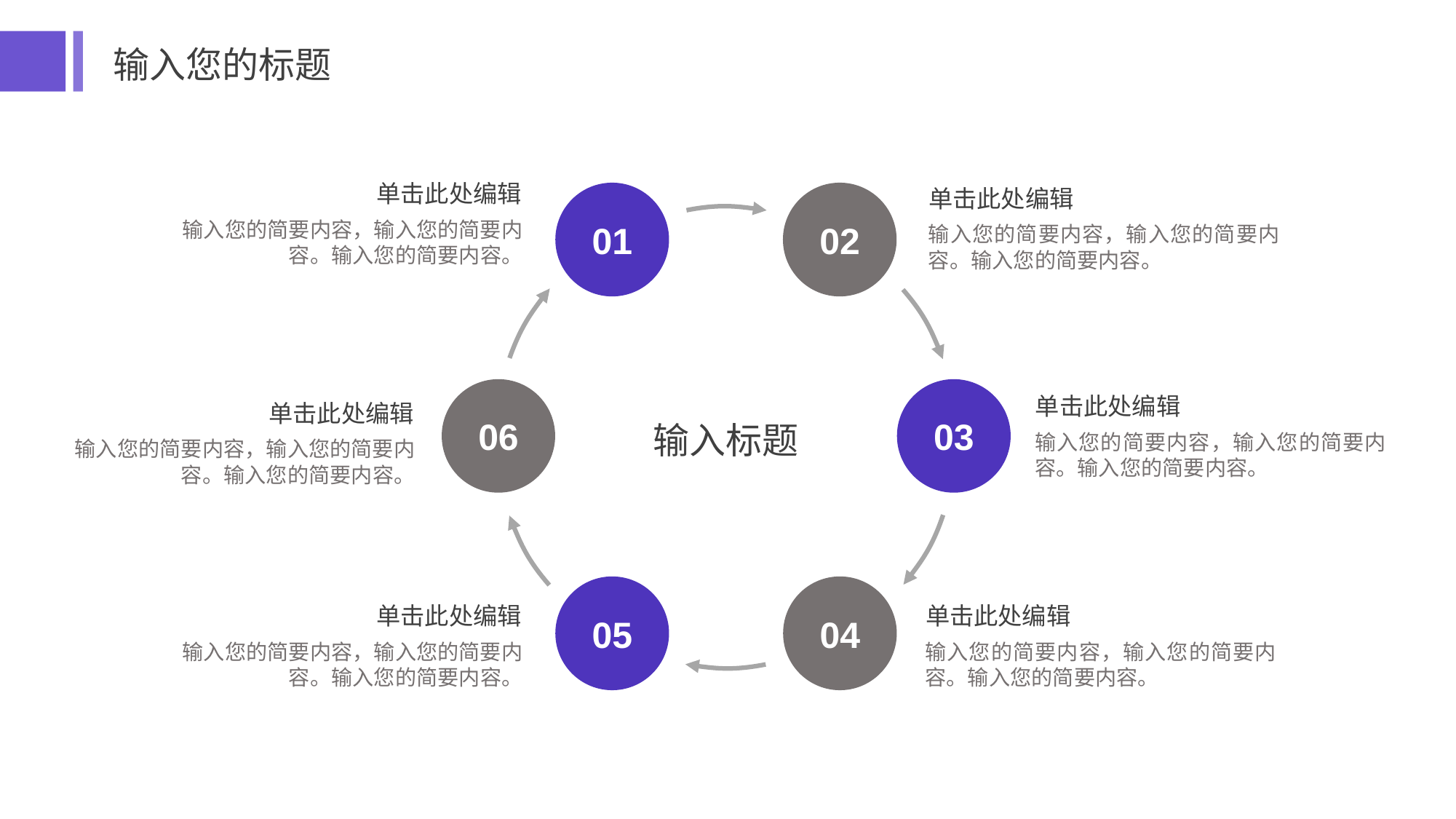

输入您的标题
单击此处编辑
输入您的简要内容，输入您的简要内容。输入您的简要内容。
单击此处编辑
输入您的简要内容，输入您的简要内容。输入您的简要内容。
01
02

输入标题
06
03
05
04
单击此处编辑
输入您的简要内容，输入您的简要内容。输入您的简要内容。
单击此处编辑
输入您的简要内容，输入您的简要内容。输入您的简要内容。
单击此处编辑
输入您的简要内容，输入您的简要内容。输入您的简要内容。
单击此处编辑
输入您的简要内容，输入您的简要内容。输入您的简要内容。